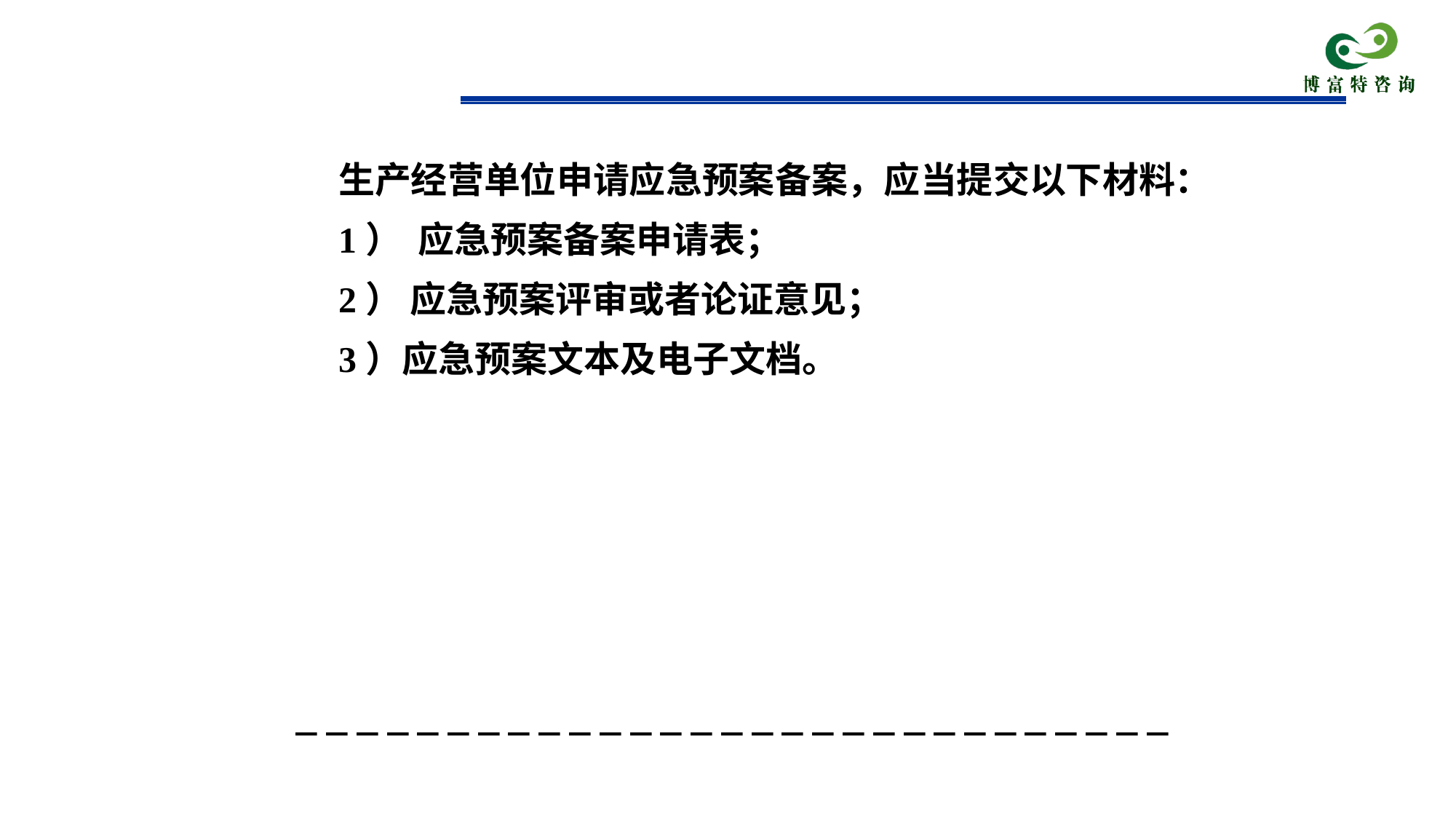

# 生产经营单位申请应急预案备案，应当提交以下材料：
1）  应急预案备案申请表；
2） 应急预案评审或者论证意见；
3）应急预案文本及电子文档。
－－－－－－－－－－－－－－－－－－－－－－－－－－－－－